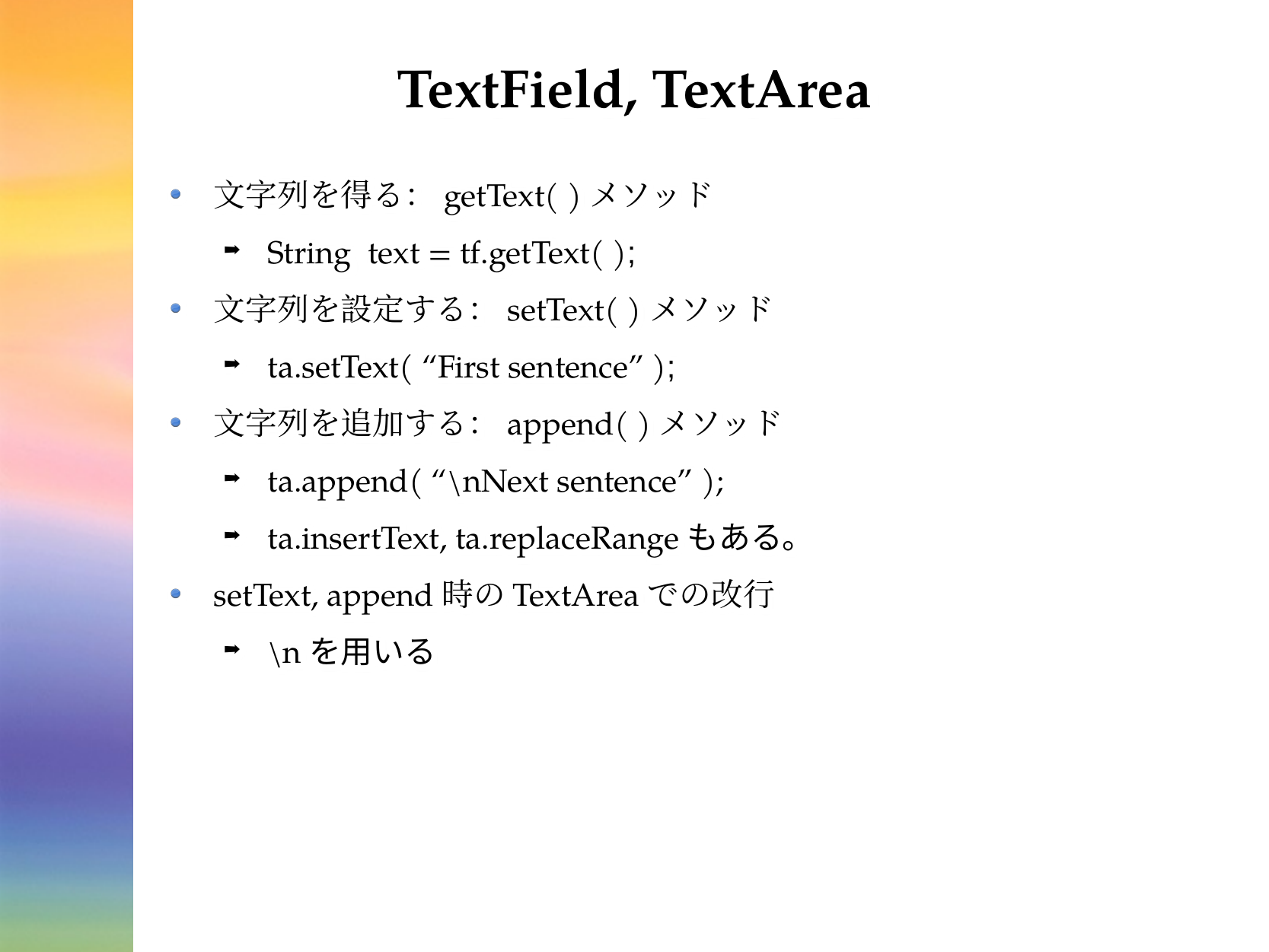

# TextField, TextArea
文字列を得る：getText( )メソッド
String  text = tf.getText( );
文字列を設定する：setText( )メソッド
ta.setText( “First sentence” );
文字列を追加する：append( )メソッド
ta.append( “\nNext sentence” );
ta.insertText, ta.replaceRangeもある。
setText, append時のTextAreaでの改行
\nを用いる